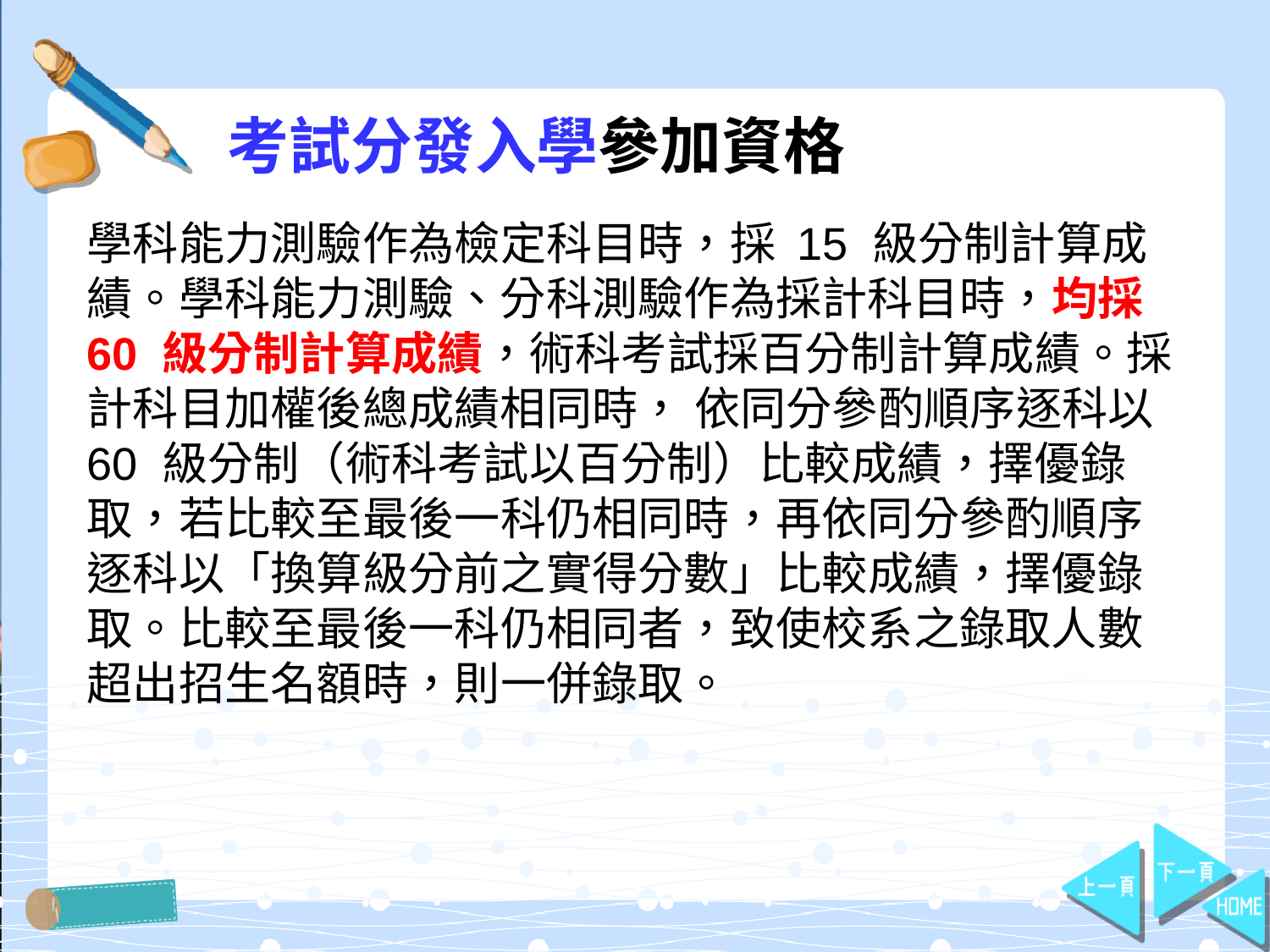

# 考試分發入學參加資格
學科能力測驗作為檢定科目時，採 15 級分制計算成績。學科能力測驗、分科測驗作為採計科目時，均採 60 級分制計算成績，術科考試採百分制計算成績。採計科目加權後總成績相同時， 依同分參酌順序逐科以 60 級分制（術科考試以百分制）比較成績，擇優錄取，若比較至最後一科仍相同時，再依同分參酌順序逐科以「換算級分前之實得分數」比較成績，擇優錄取。比較至最後一科仍相同者，致使校系之錄取人數超出招生名額時，則一併錄取。